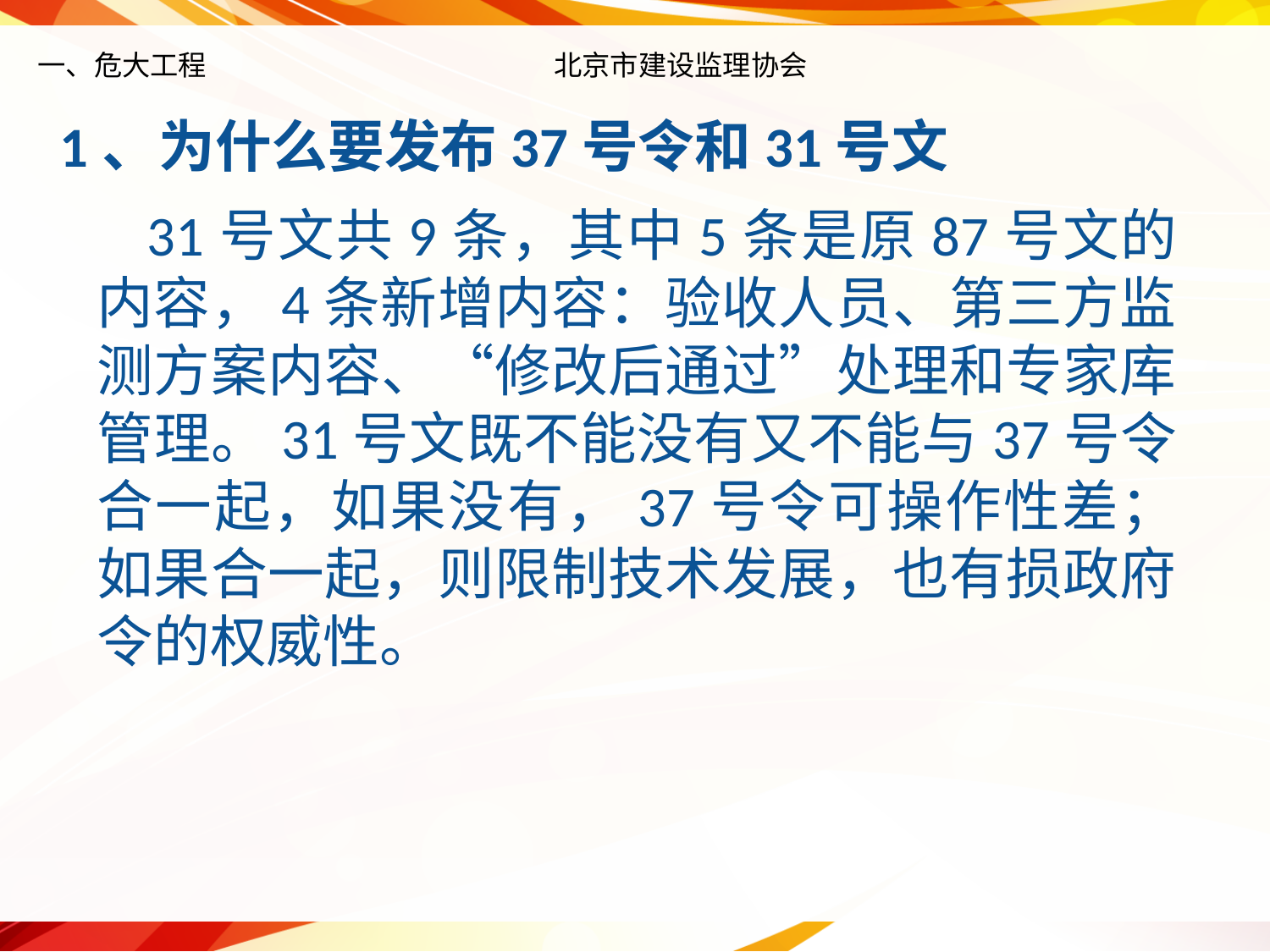

# 一、危大工程                                                       北京市建设监理协会
1、为什么要发布37号令和31号文
      31号文共9条，其中5条是原87号文的内容，4条新增内容：验收人员、第三方监测方案内容、“修改后通过”处理和专家库管理。31号文既不能没有又不能与37号令合一起，如果没有，37号令可操作性差；如果合一起，则限制技术发展，也有损政府令的权威性。